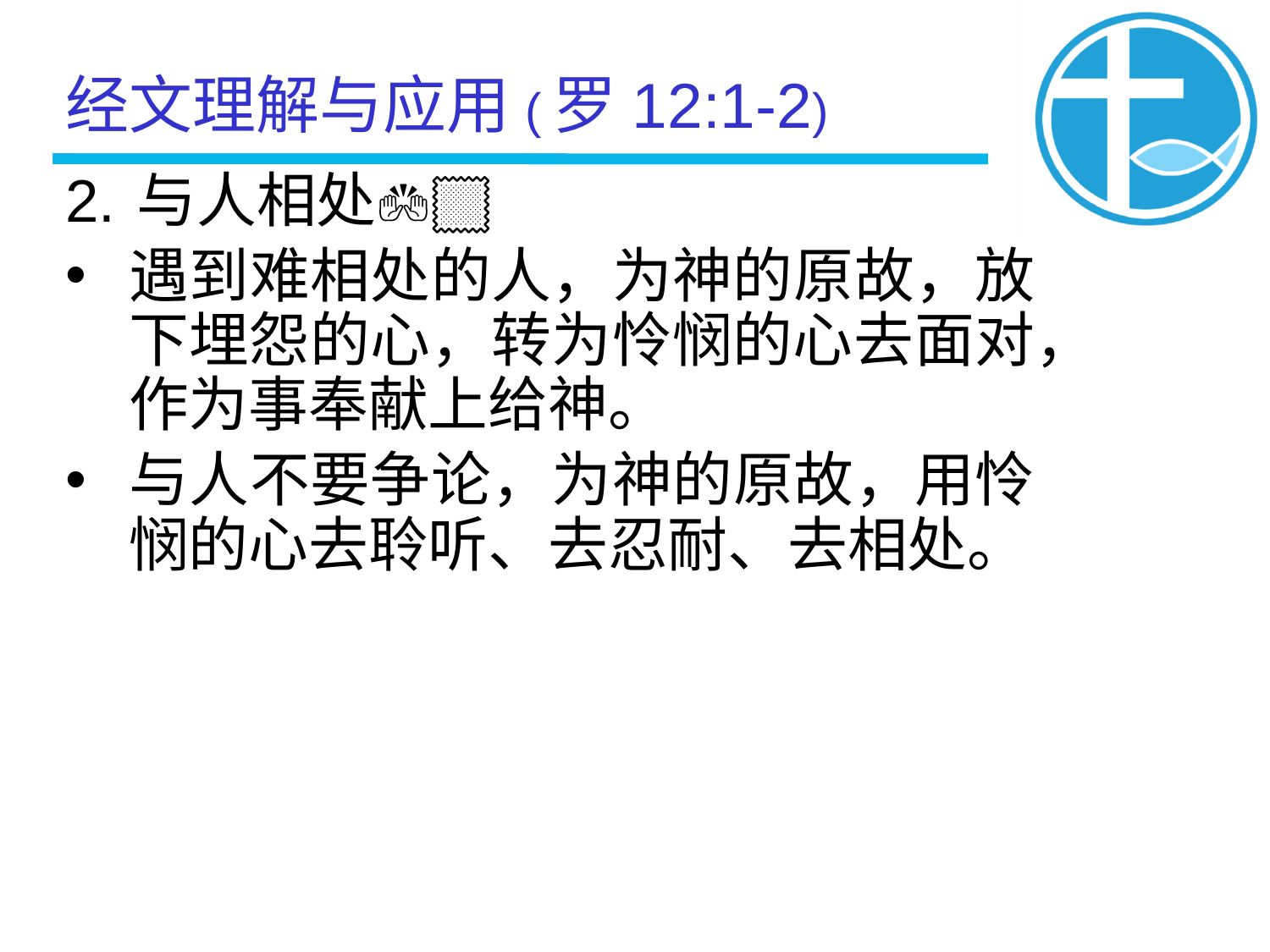

经文理解与应用(罗12:1-2)

与人相处🙌🏻
遇到难相处的人，为神的原故，放下埋怨的心，转为怜悯的心去面对，作为事奉献上给神。
与人不要争论，为神的原故，用怜悯的心去聆听、去忍耐、去相处。